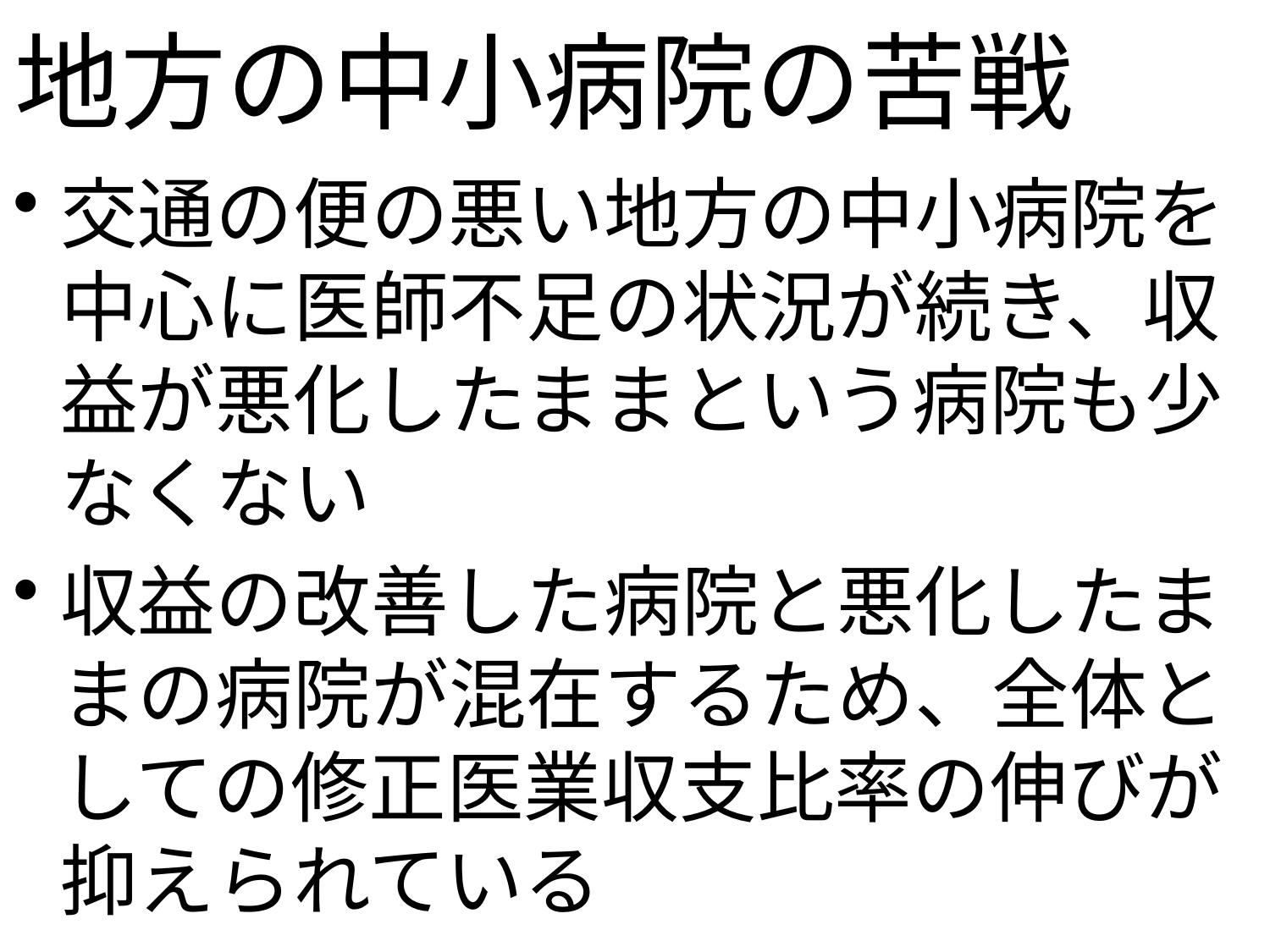

# 地方の中小病院の苦戦
交通の便の悪い地方の中小病院を中心に医師不足の状況が続き、収益が悪化したままという病院も少なくない
収益の改善した病院と悪化したままの病院が混在するため、全体としての修正医業収支比率の伸びが抑えられている